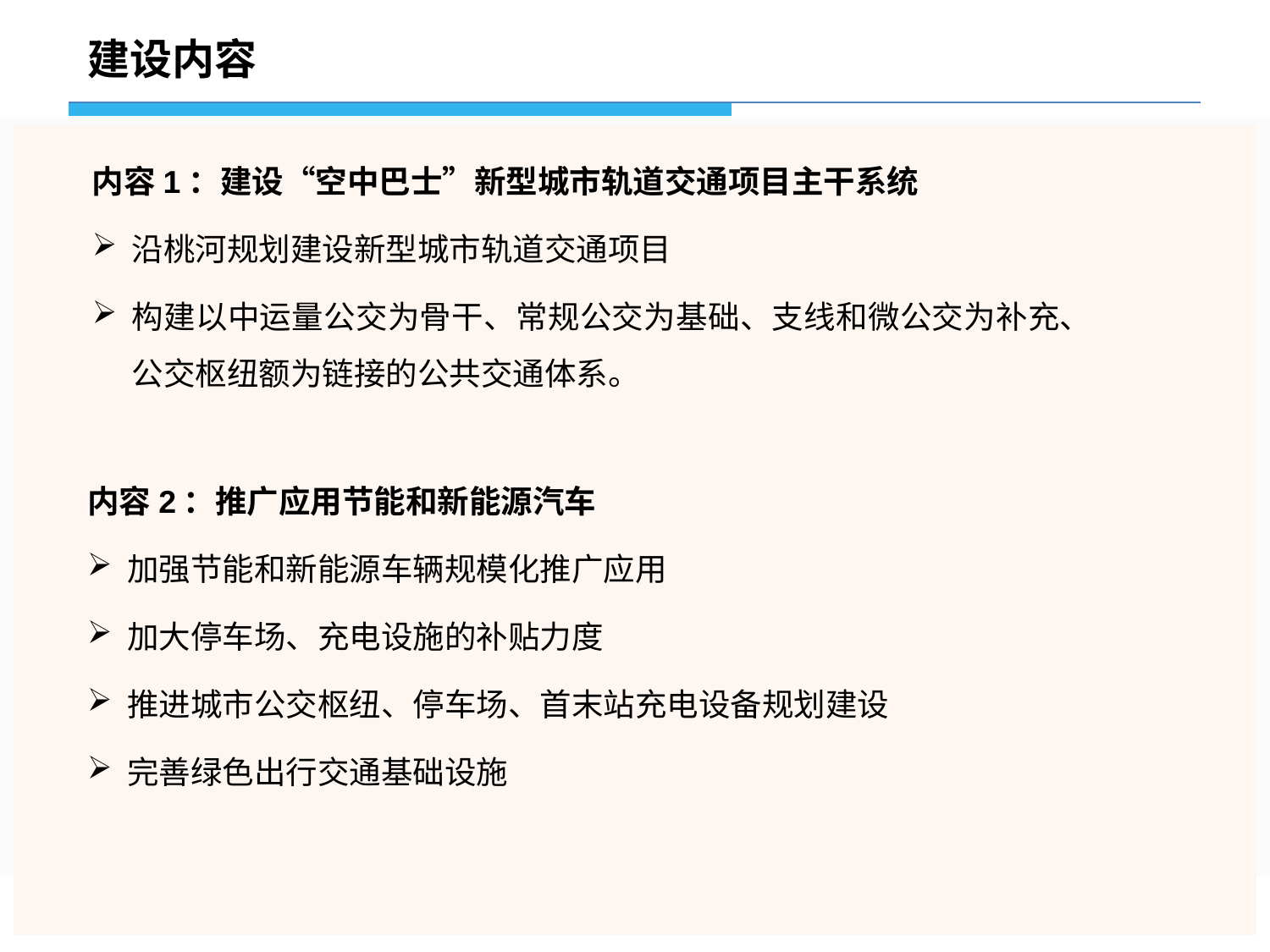

建设内容
内容1：建设“空中巴士”新型城市轨道交通项目主干系统
沿桃河规划建设新型城市轨道交通项目
构建以中运量公交为骨干、常规公交为基础、支线和微公交为补充、公交枢纽额为链接的公共交通体系。
内容2：推广应用节能和新能源汽车
加强节能和新能源车辆规模化推广应用
加大停车场、充电设施的补贴力度
推进城市公交枢纽、停车场、首末站充电设备规划建设
完善绿色出行交通基础设施